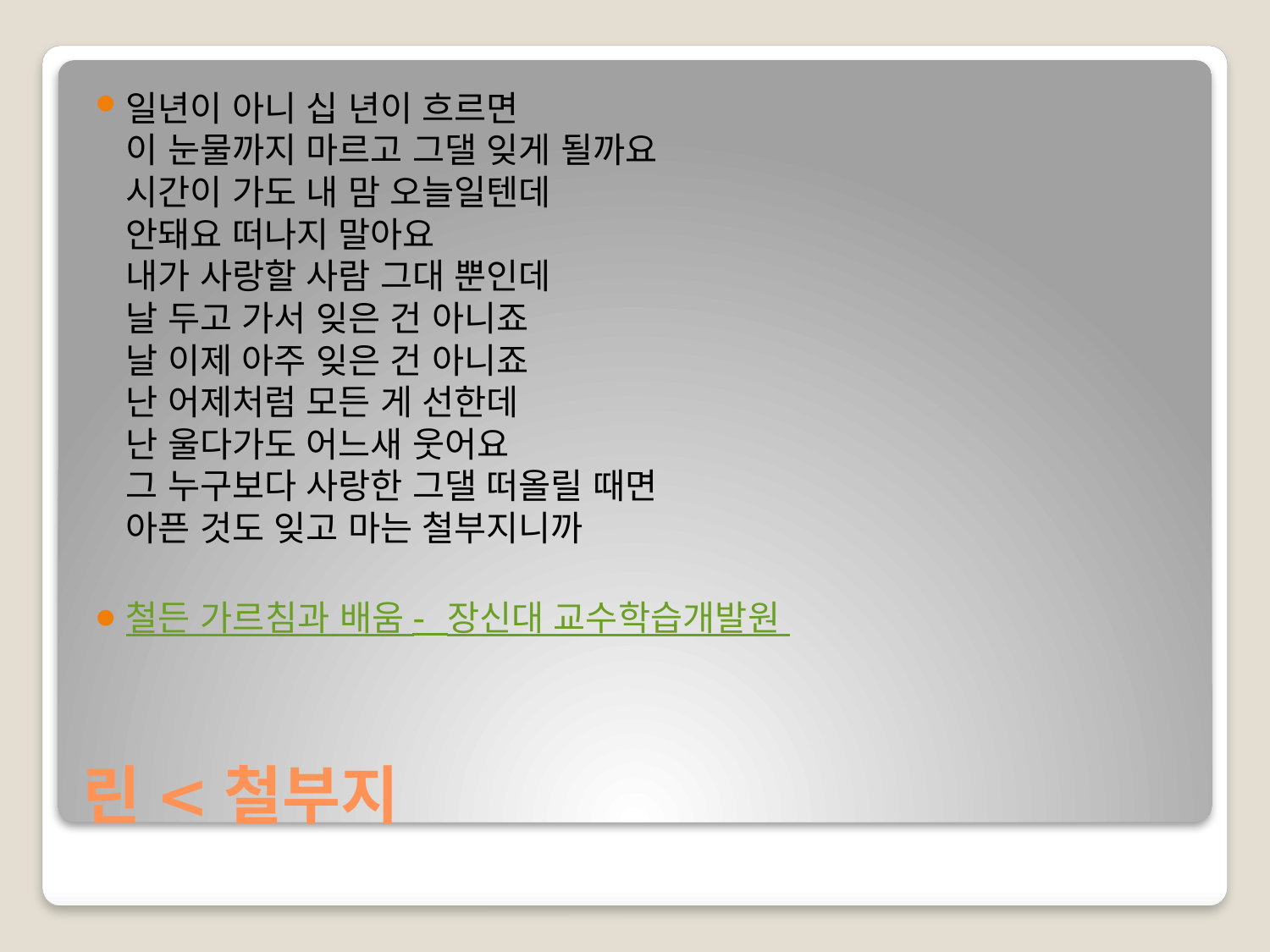

일년이 아니 십 년이 흐르면
이 눈물까지 마르고 그댈 잊게 될까요
시간이 가도 내 맘 오늘일텐데
안돼요 떠나지 말아요
내가 사랑할 사람 그대 뿐인데
날 두고 가서 잊은 건 아니죠
날 이제 아주 잊은 건 아니죠
난 어제처럼 모든 게 선한데
난 울다가도 어느새 웃어요
그 누구보다 사랑한 그댈 떠올릴 때면
아픈 것도 잊고 마는 철부지니까

철든 가르침과 배움 -  장신대 교수학습개발원
# 린<철부지